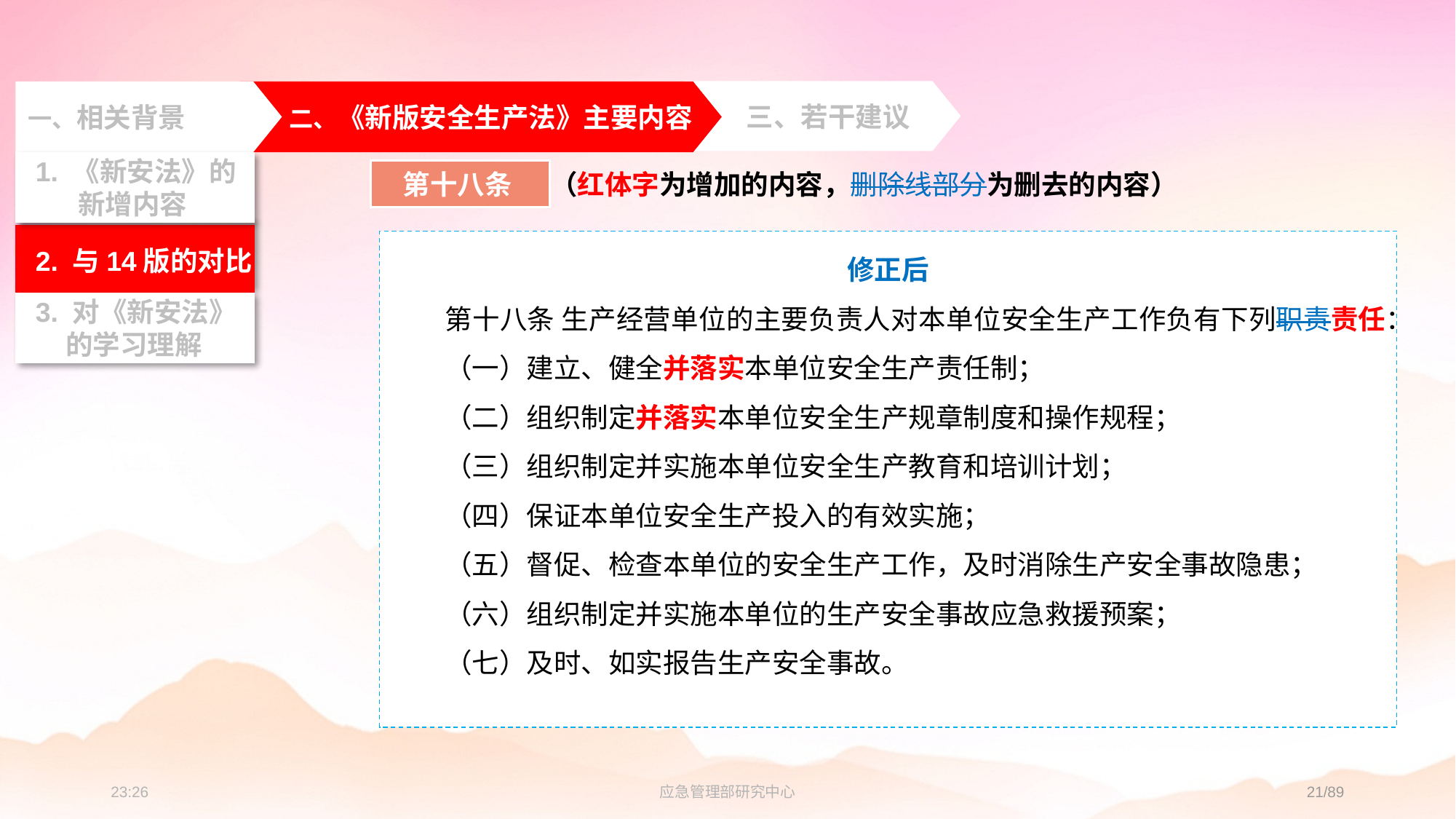

三、若干建议
一、相关背景
     二、《新版安全生产法》主要内容
 2. 与14版的对比
 3. 对《新安法》
     的学习理解
 1. 《新安法》的
       新增内容
第十八条
（红体字为增加的内容，删除线部分为删去的内容）
修正后
第十八条 生产经营单位的主要负责人对本单位安全生产工作负有下列职责责任：
（一）建立、健全并落实本单位安全生产责任制；
（二）组织制定并落实本单位安全生产规章制度和操作规程；
（三）组织制定并实施本单位安全生产教育和培训计划；
（四）保证本单位安全生产投入的有效实施；
（五）督促、检查本单位的安全生产工作，及时消除生产安全事故隐患；
（六）组织制定并实施本单位的生产安全事故应急救援预案；
（七）及时、如实报告生产安全事故。
23:26
应急管理部研究中心
21/89